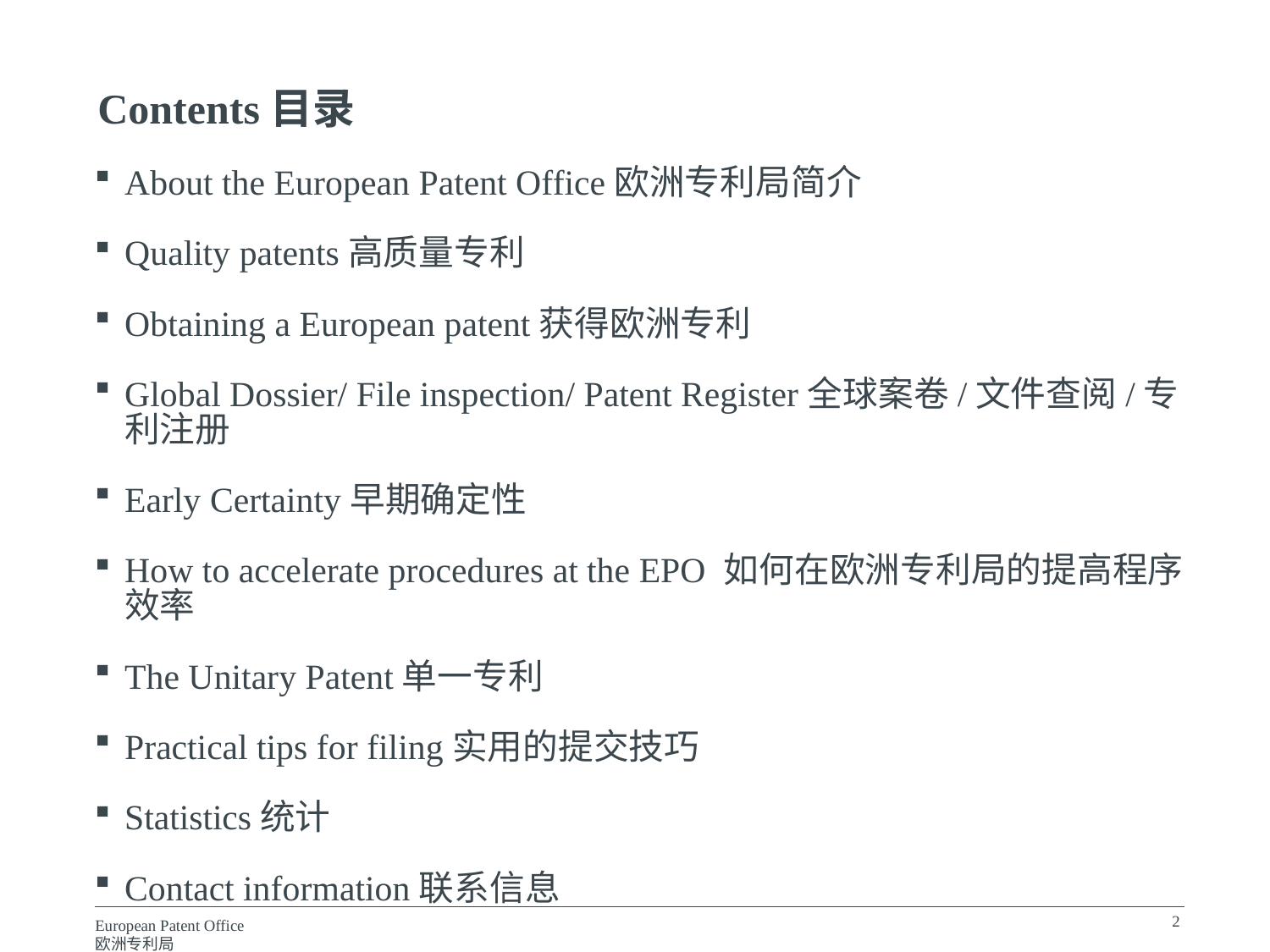

Contents目录

About the European Patent Office欧洲专利局简介

Quality patents高质量专利

Obtaining a European patent获得欧洲专利

Global Dossier/ File inspection/ Patent Register全球案卷/文件查阅/专利注册

Early Certainty早期确定性

How to accelerate procedures at the EPO 如何在欧洲专利局的提高程序效率

The Unitary Patent单一专利

Practical tips for filing实用的提交技巧

Statistics统计

Contact information联系信息

2